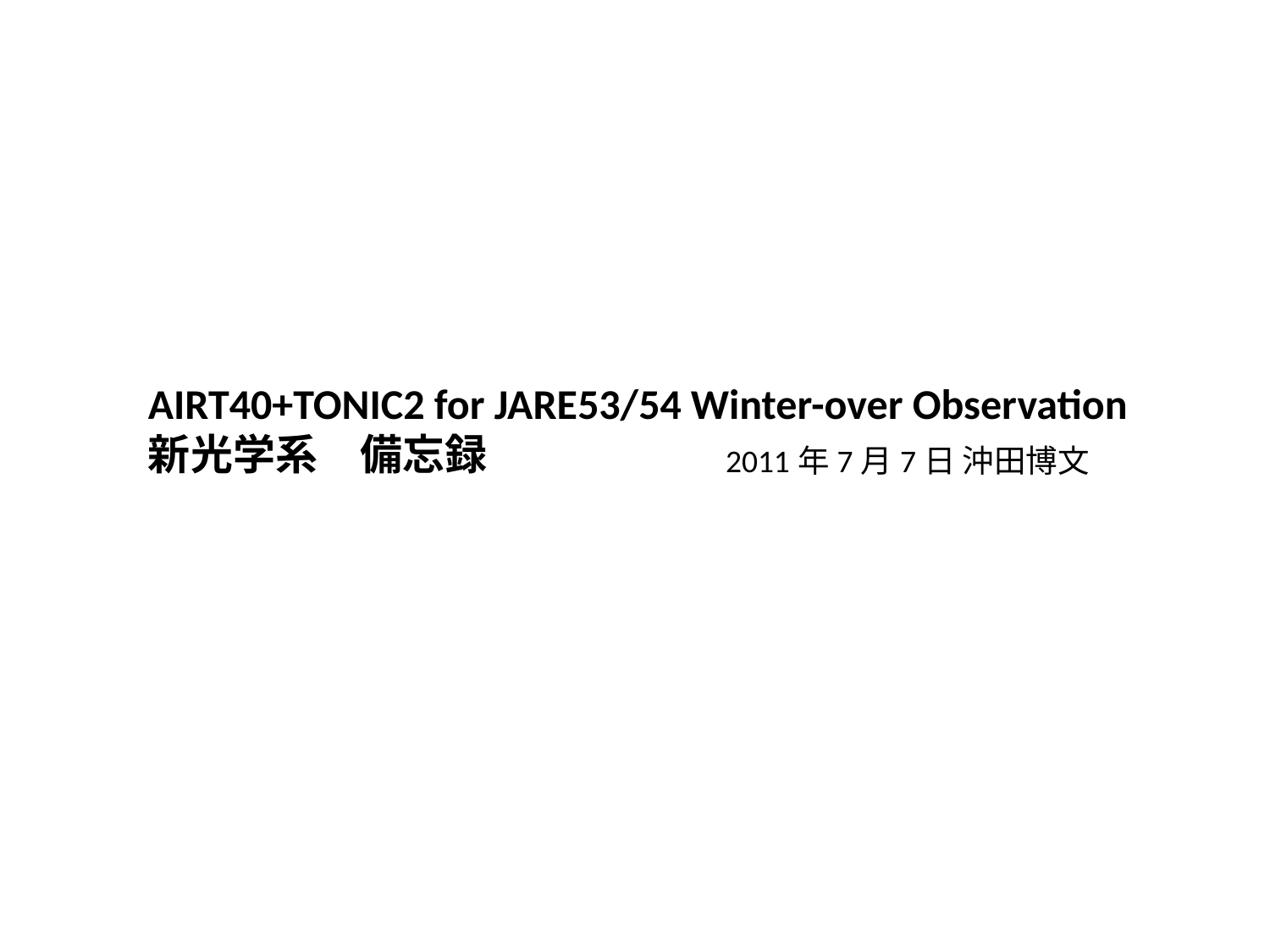

AIRT40+TONIC2 for JARE53/54 Winter-over Observation
新光学系　備忘録
2011年7月7日 沖田博文